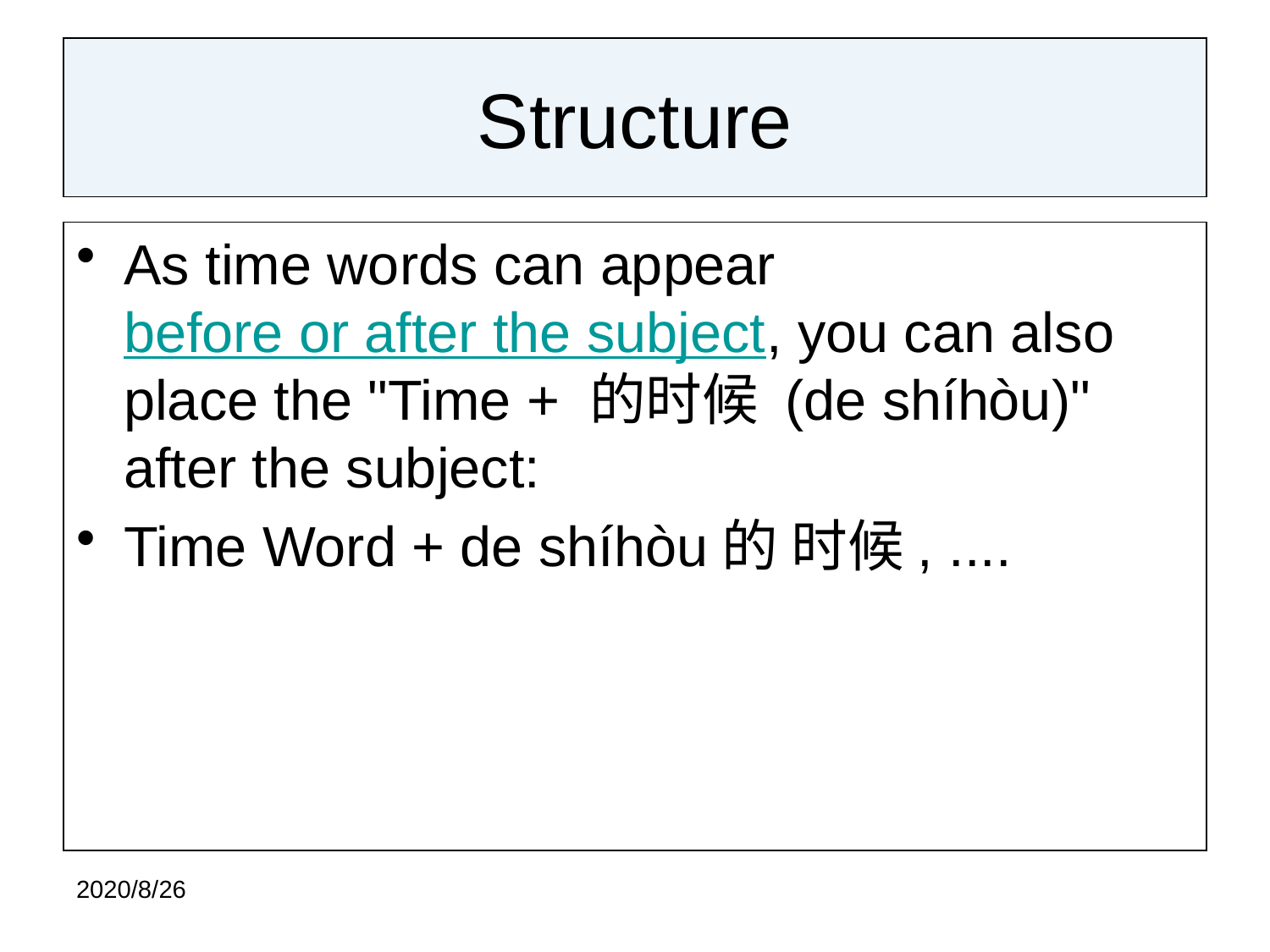

# Structure
As time words can appear before or after the subject, you can also place the "Time + 的时候 (de shíhòu)" after the subject:
Time Word + de shíhòu的 时候, ....
2020/8/26